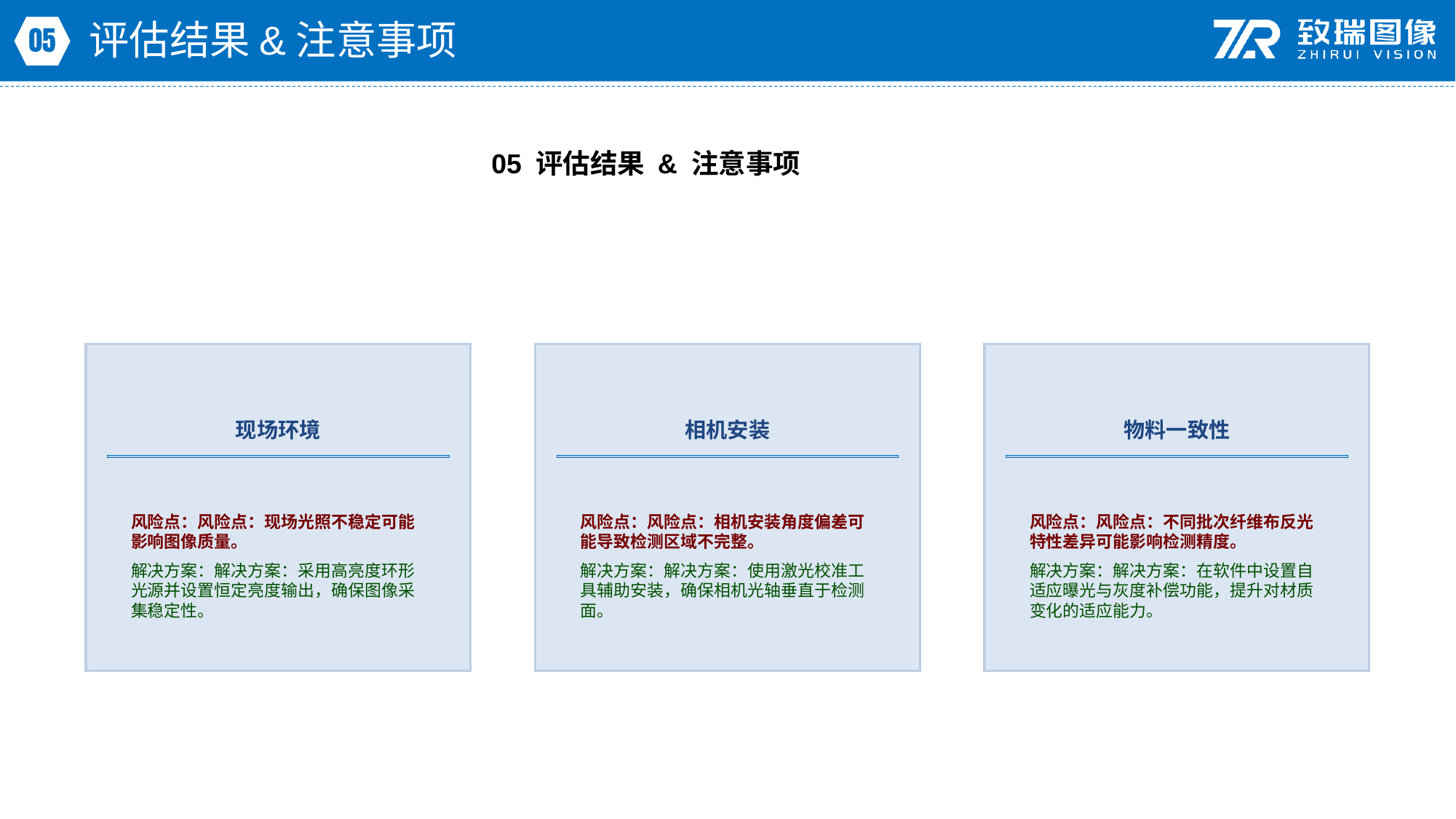

评估结果&注意事项
05

05 评估结果 & 注意事项

现场环境

相机安装

物料一致性

风险点：风险点：现场光照不稳定可能影响图像质量。
解决方案：解决方案：采用高亮度环形光源并设置恒定亮度输出，确保图像采集稳定性。

风险点：风险点：相机安装角度偏差可能导致检测区域不完整。
解决方案：解决方案：使用激光校准工具辅助安装，确保相机光轴垂直于检测面。

风险点：风险点：不同批次纤维布反光特性差异可能影响检测精度。
解决方案：解决方案：在软件中设置自适应曝光与灰度补偿功能，提升对材质变化的适应能力。